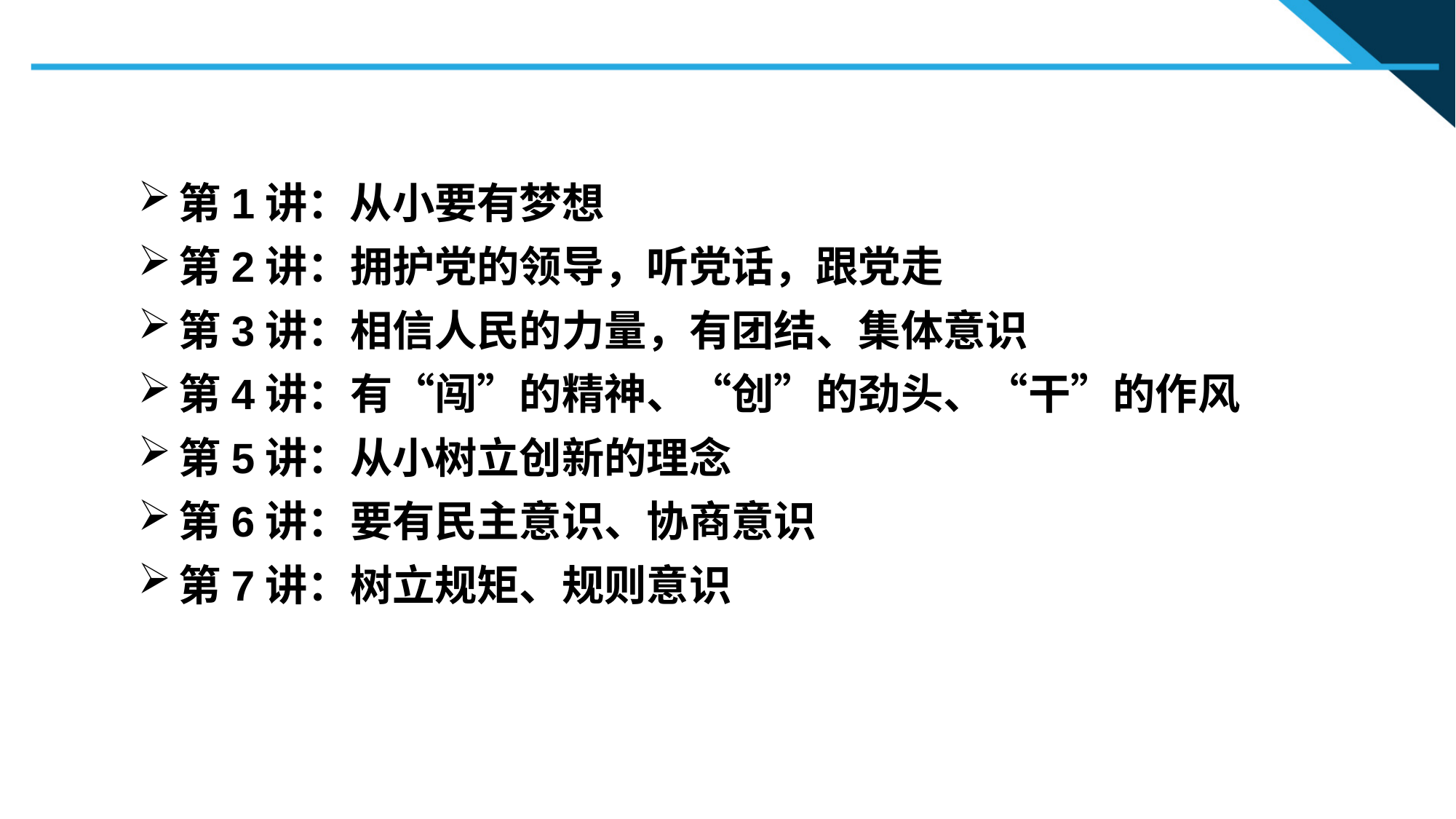

第1讲：从小要有梦想
第2讲：拥护党的领导，听党话，跟党走
第3讲：相信人民的力量，有团结、集体意识
第4讲：有“闯”的精神、“创”的劲头、“干”的作风
第5讲：从小树立创新的理念
第6讲：要有民主意识、协商意识
第7讲：树立规矩、规则意识